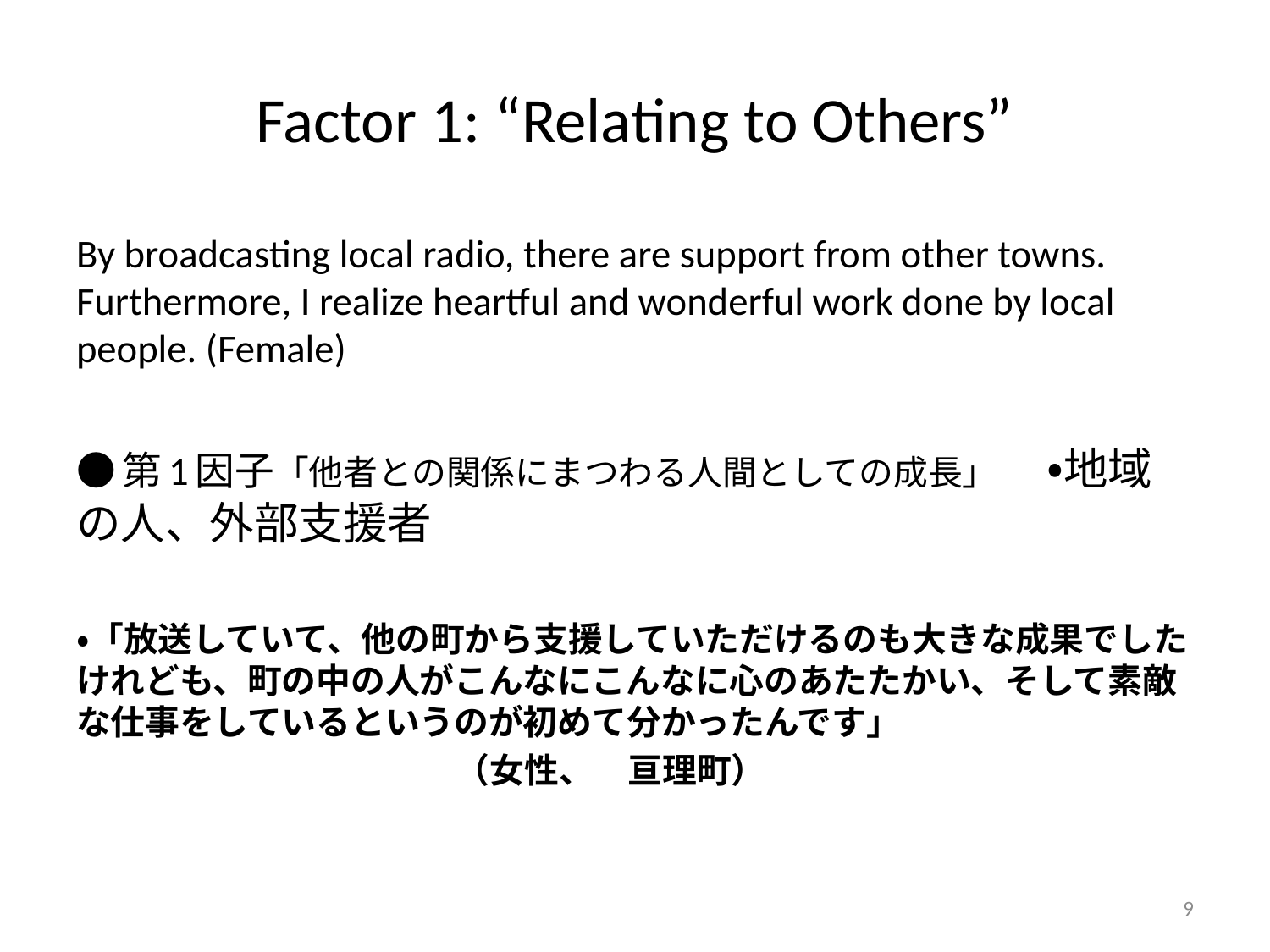

# Factor 1: “Relating to Others”
By broadcasting local radio, there are support from other towns.  Furthermore, I realize heartful and wonderful work done by local people. (Female)

●第1因子「他者との関係にまつわる人間としての成長」　・地域の人、外部支援者

・「放送していて、他の町から支援していただけるのも大きな成果でしたけれども、町の中の人がこんなにこんなに心のあたたかい、そして素敵な仕事をしているというのが初めて分かったんです」
　　　　　　　　　　　（女性、　亘理町）

9